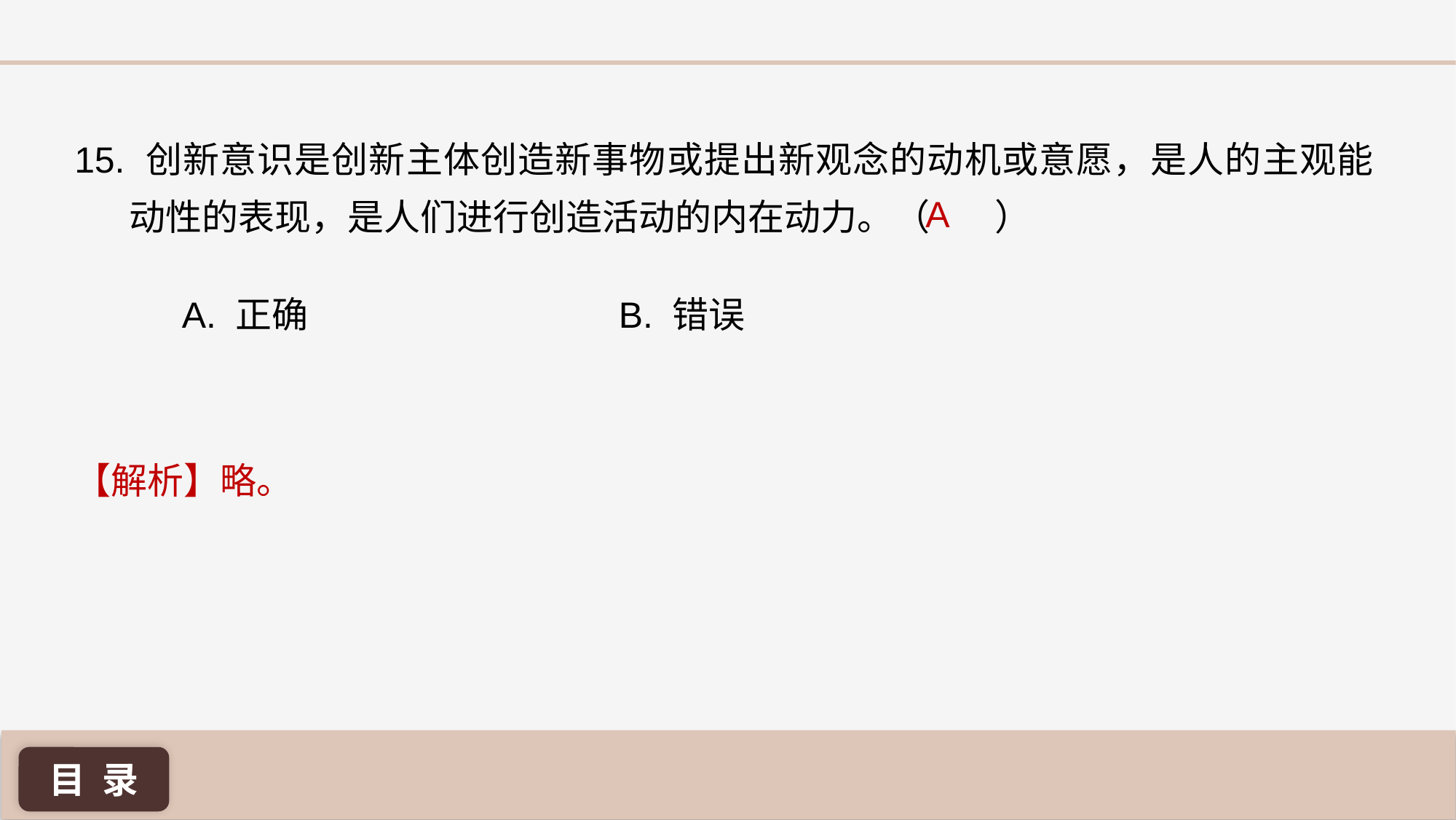

15. 创新意识是创新主体创造新事物或提出新观念的动机或意愿，是人的主观能动性的表现，是人们进行创造活动的内在动力。（        ）
A
A. 正确 			B. 错误
【解析】略。